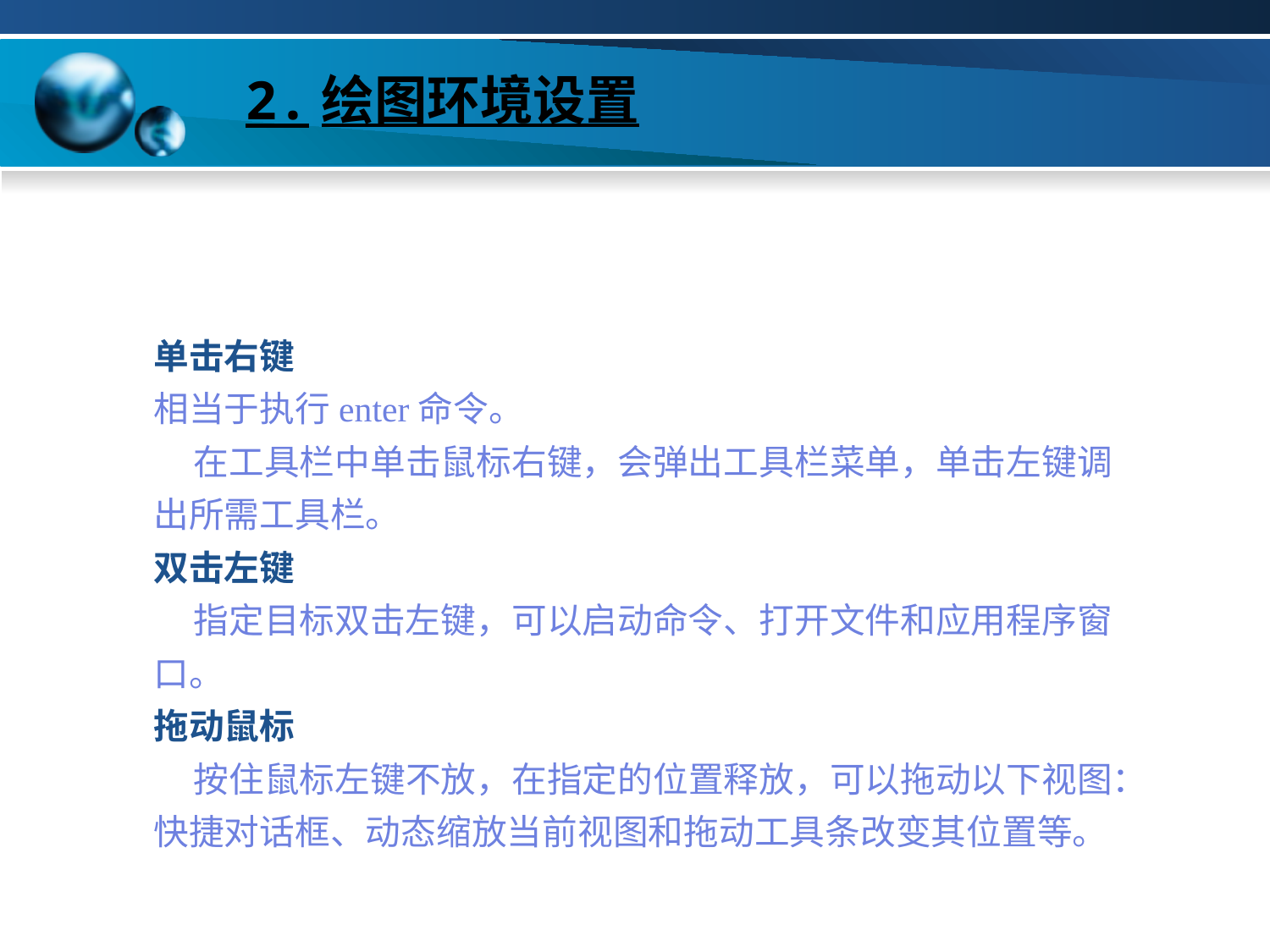

# 2.绘图环境设置
单击右键
相当于执行enter命令。
    在工具栏中单击鼠标右键，会弹出工具栏菜单，单击左键调出所需工具栏。
双击左键
    指定目标双击左键，可以启动命令、打开文件和应用程序窗口。
拖动鼠标
    按住鼠标左键不放，在指定的位置释放，可以拖动以下视图：快捷对话框、动态缩放当前视图和拖动工具条改变其位置等。